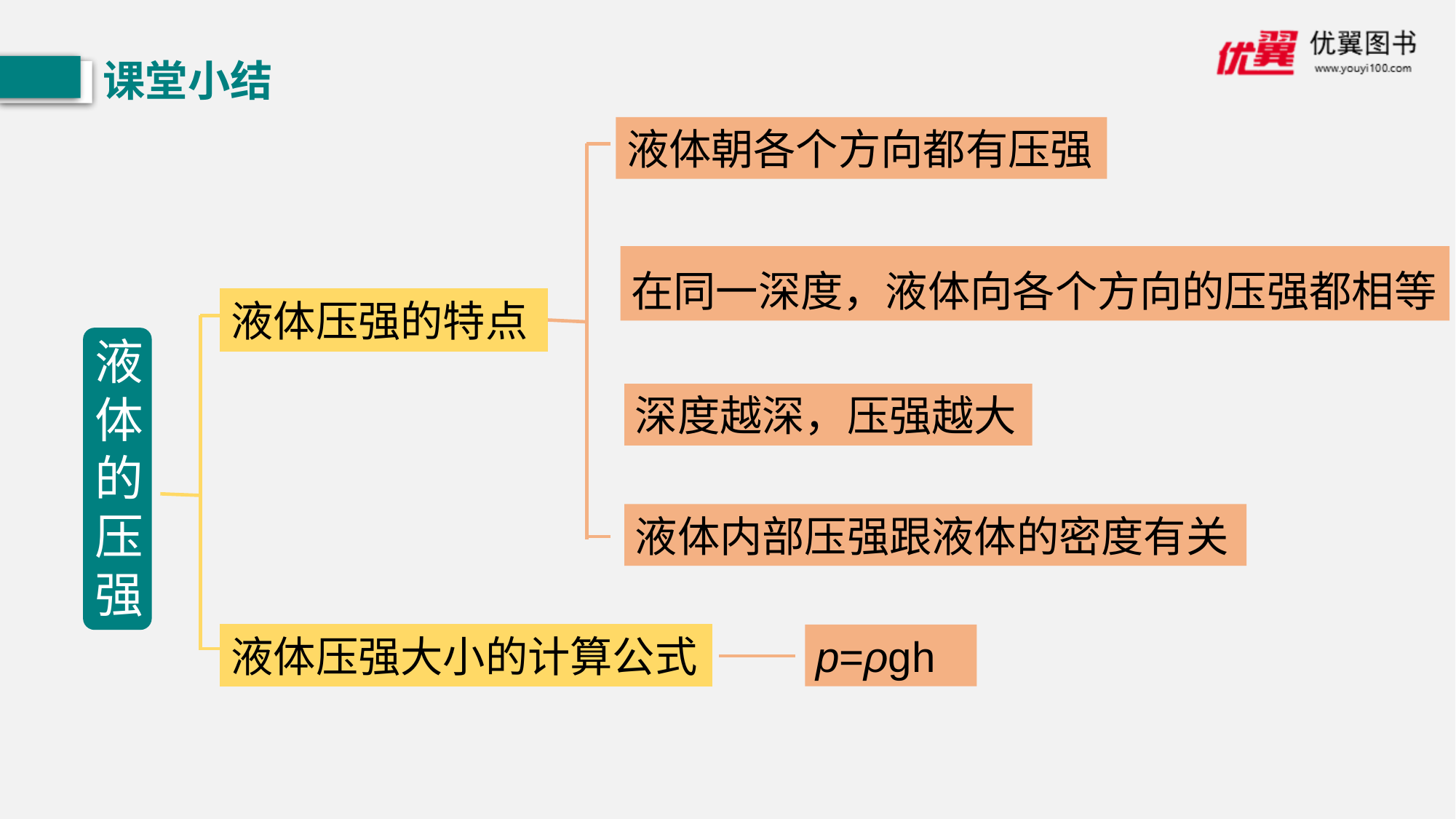

课堂小结

液体朝各个方向都有压强
在同一深度，液体向各个方向的压强都相等
液体压强的特点
液体的压强
深度越深，压强越大
液体内部压强跟液体的密度有关
液体压强大小的计算公式
p=ρgh